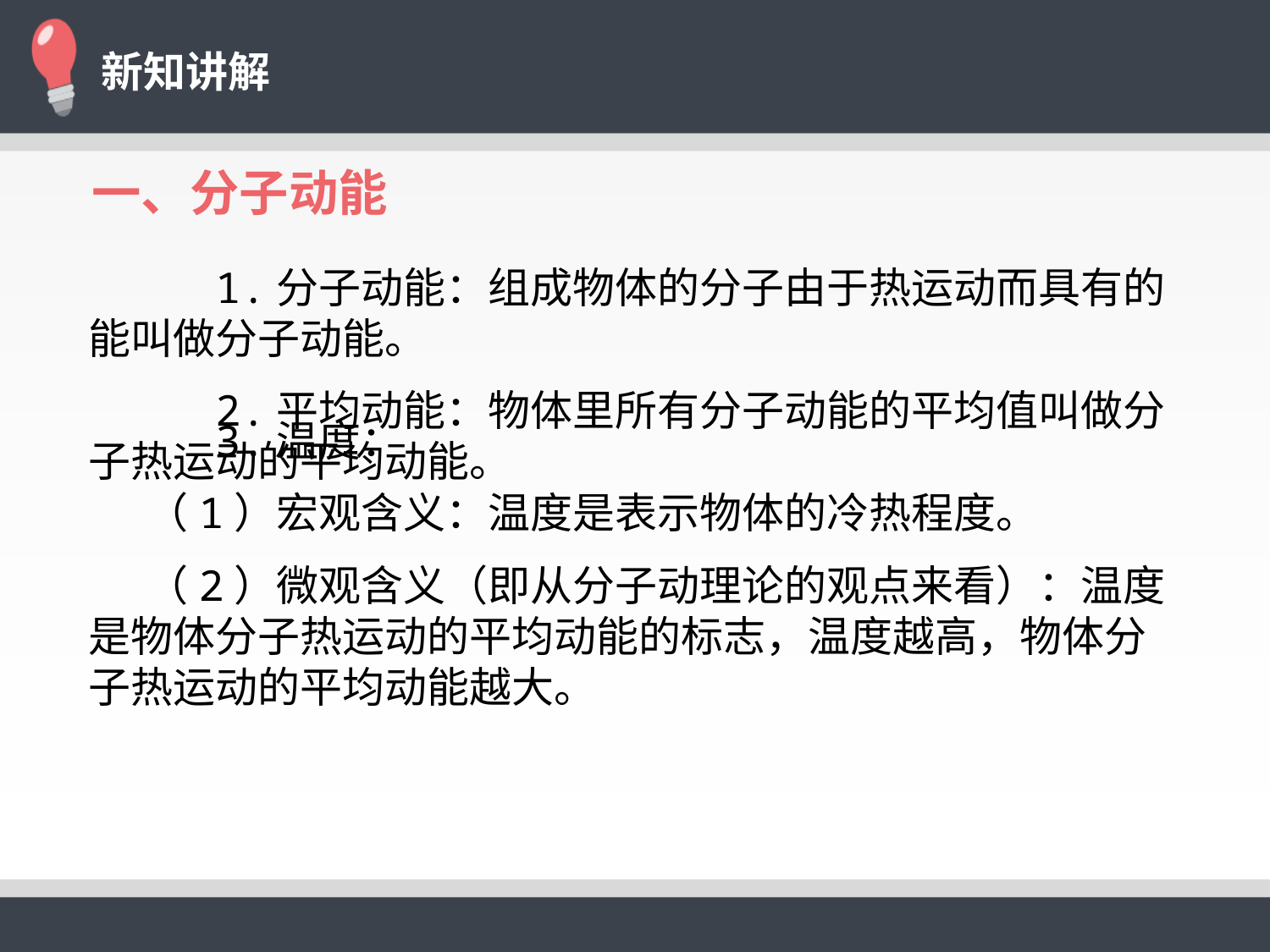

一、分子动能
     1.分子动能：组成物体的分子由于热运动而具有的能叫做分子动能。
     2.平均动能：物体里所有分子动能的平均值叫做分子热运动的平均动能。
     3.温度：
     （1）宏观含义：温度是表示物体的冷热程度。
     （2）微观含义（即从分子动理论的观点来看）：温度是物体分子热运动的平均动能的标志，温度越高，物体分子热运动的平均动能越大。